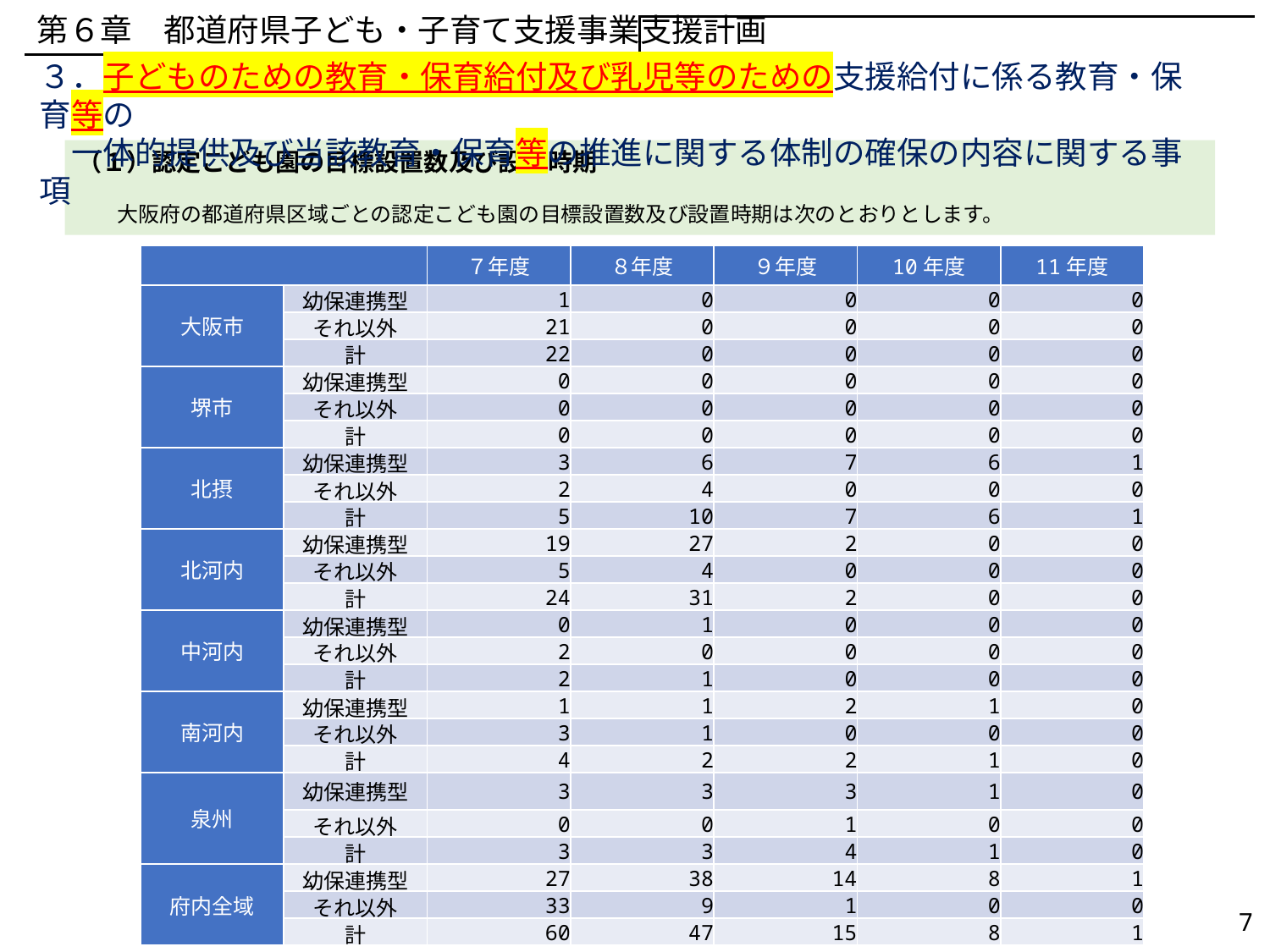

第６章　都道府県子ども・子育て支援事業支援計画

３．子どものための教育・保育給付及び乳児等のための支援給付に係る教育・保育等の
　一体的提供及び当該教育・保育等の推進に関する体制の確保の内容に関する事項
（１）認定こども園の目標設置数及び設置時期

　大阪府の都道府県区域ごとの認定こども園の目標設置数及び設置時期は次のとおりとします。

|  |  | ７年度 | ８年度 | ９年度 | 10年度 | 11年度 |
| --- | --- | --- | --- | --- | --- | --- |
| 大阪市 | 幼保連携型 | 1 | 0 | 0 | 0 | 0 |
|  | それ以外 | 21 | 0 | 0 | 0 | 0 |
|  | 計 | 22 | 0 | 0 | 0 | 0 |
| 堺市 | 幼保連携型 | 0 | 0 | 0 | 0 | 0 |
|  | それ以外 | 0 | 0 | 0 | 0 | 0 |
|  | 計 | 0 | 0 | 0 | 0 | 0 |
| 北摂 | 幼保連携型 | 3 | 6 | 7 | 6 | 1 |
|  | それ以外 | 2 | 4 | 0 | 0 | 0 |
|  | 計 | 5 | 10 | 7 | 6 | 1 |
| 北河内 | 幼保連携型 | 19 | 27 | 2 | 0 | 0 |
|  | それ以外 | 5 | 4 | 0 | 0 | 0 |
|  | 計 | 24 | 31 | 2 | 0 | 0 |
| 中河内 | 幼保連携型 | 0 | 1 | 0 | 0 | 0 |
|  | それ以外 | 2 | 0 | 0 | 0 | 0 |
|  | 計 | 2 | 1 | 0 | 0 | 0 |
| 南河内 | 幼保連携型 | 1 | 1 | 2 | 1 | 0 |
|  | それ以外 | 3 | 1 | 0 | 0 | 0 |
|  | 計 | 4 | 2 | 2 | 1 | 0 |
| 泉州 | 幼保連携型 | 3 | 3 | 3 | 1 | 0 |
|  | それ以外 | 0 | 0 | 1 | 0 | 0 |
|  | 計 | 3 | 3 | 4 | 1 | 0 |
| 府内全域 | 幼保連携型 | 27 | 38 | 14 | 8 | 1 |
|  | それ以外 | 33 | 9 | 1 | 0 | 0 |
|  | 計 | 60 | 47 | 15 | 8 | 1 |
7